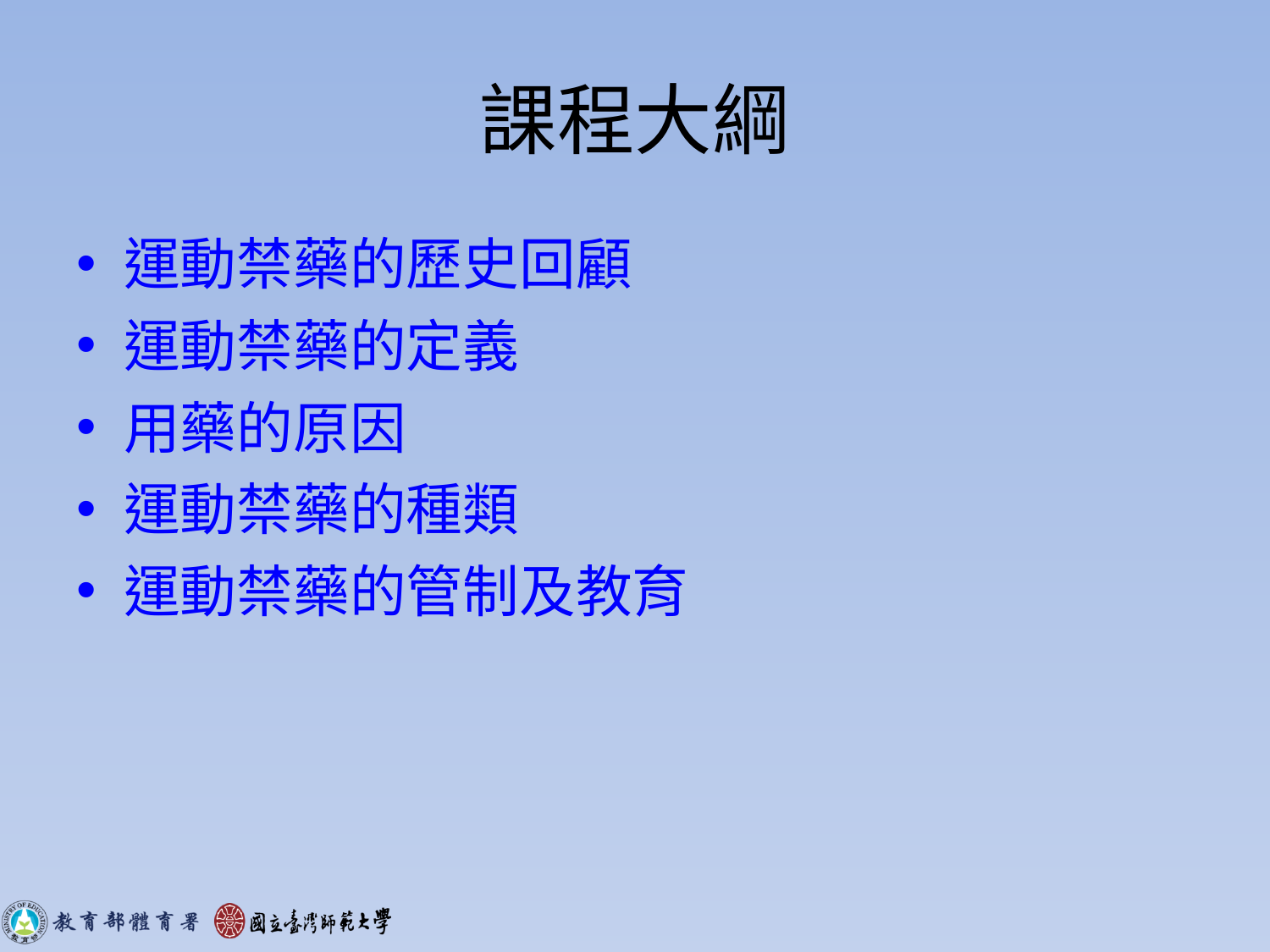

# 課程大綱
運動禁藥的歷史回顧
運動禁藥的定義
用藥的原因
運動禁藥的種類
運動禁藥的管制及教育